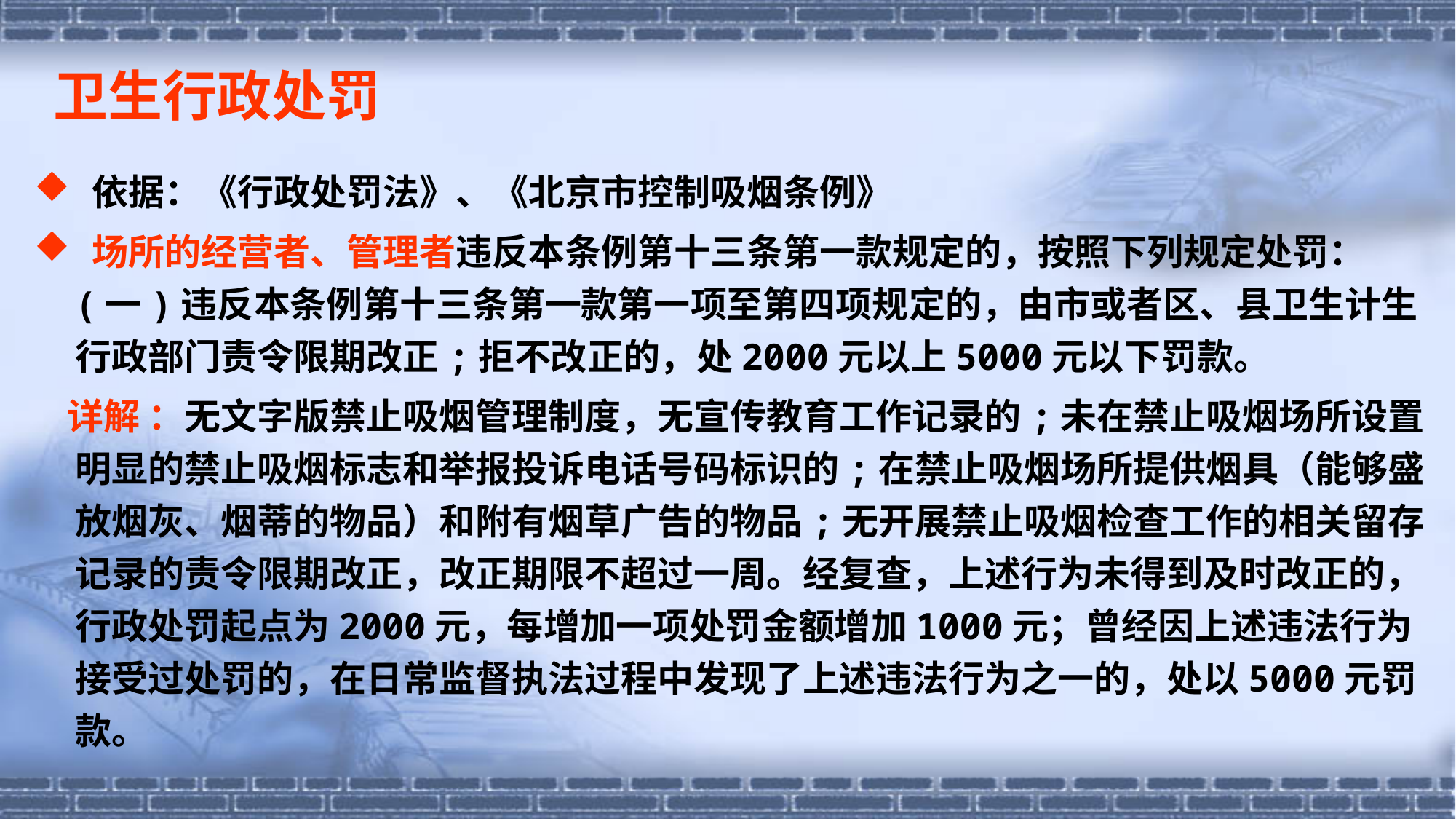

卫生行政处罚
 依据：《行政处罚法》、《北京市控制吸烟条例》
 场所的经营者、管理者违反本条例第十三条第一款规定的，按照下列规定处罚：(一)违反本条例第十三条第一款第一项至第四项规定的，由市或者区、县卫生计生行政部门责令限期改正;拒不改正的，处2000元以上5000元以下罚款。
   详解 ：无文字版禁止吸烟管理制度，无宣传教育工作记录的;未在禁止吸烟场所设置明显的禁止吸烟标志和举报投诉电话号码标识的;在禁止吸烟场所提供烟具（能够盛放烟灰、烟蒂的物品）和附有烟草广告的物品;无开展禁止吸烟检查工作的相关留存记录的责令限期改正，改正期限不超过一周。经复查，上述行为未得到及时改正的，行政处罚起点为2000元，每增加一项处罚金额增加1000元；曾经因上述违法行为接受过处罚的，在日常监督执法过程中发现了上述违法行为之一的，处以5000元罚款。